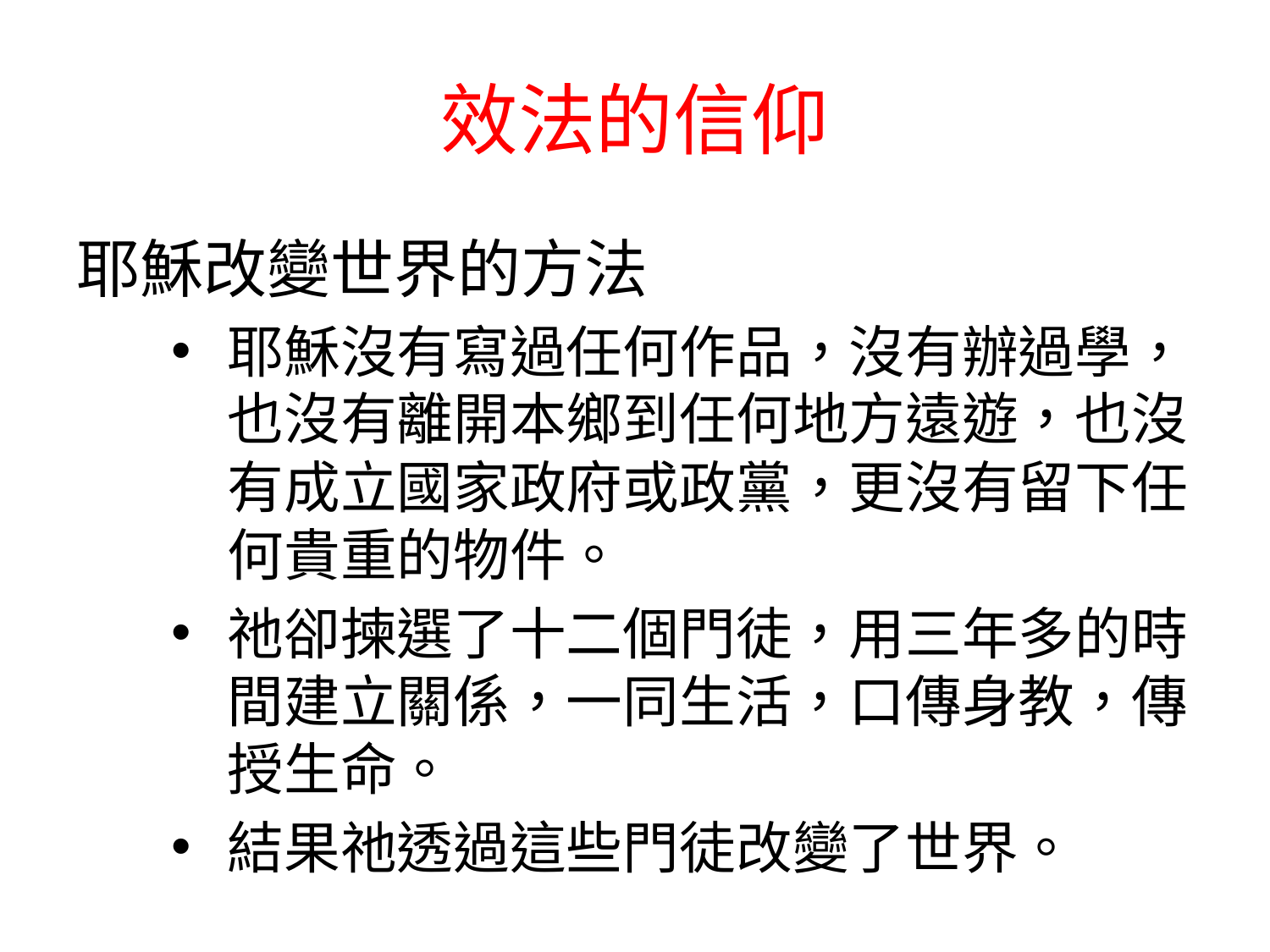

# 效法的信仰
耶穌改變世界的方法
耶穌沒有寫過任何作品，沒有辦過學，也沒有離開本鄉到任何地方遠遊，也沒有成立國家政府或政黨，更沒有留下任何貴重的物件。
祂卻揀選了十二個門徒，用三年多的時間建立關係，一同生活，口傳身教，傳授生命。
結果祂透過這些門徒改變了世界。